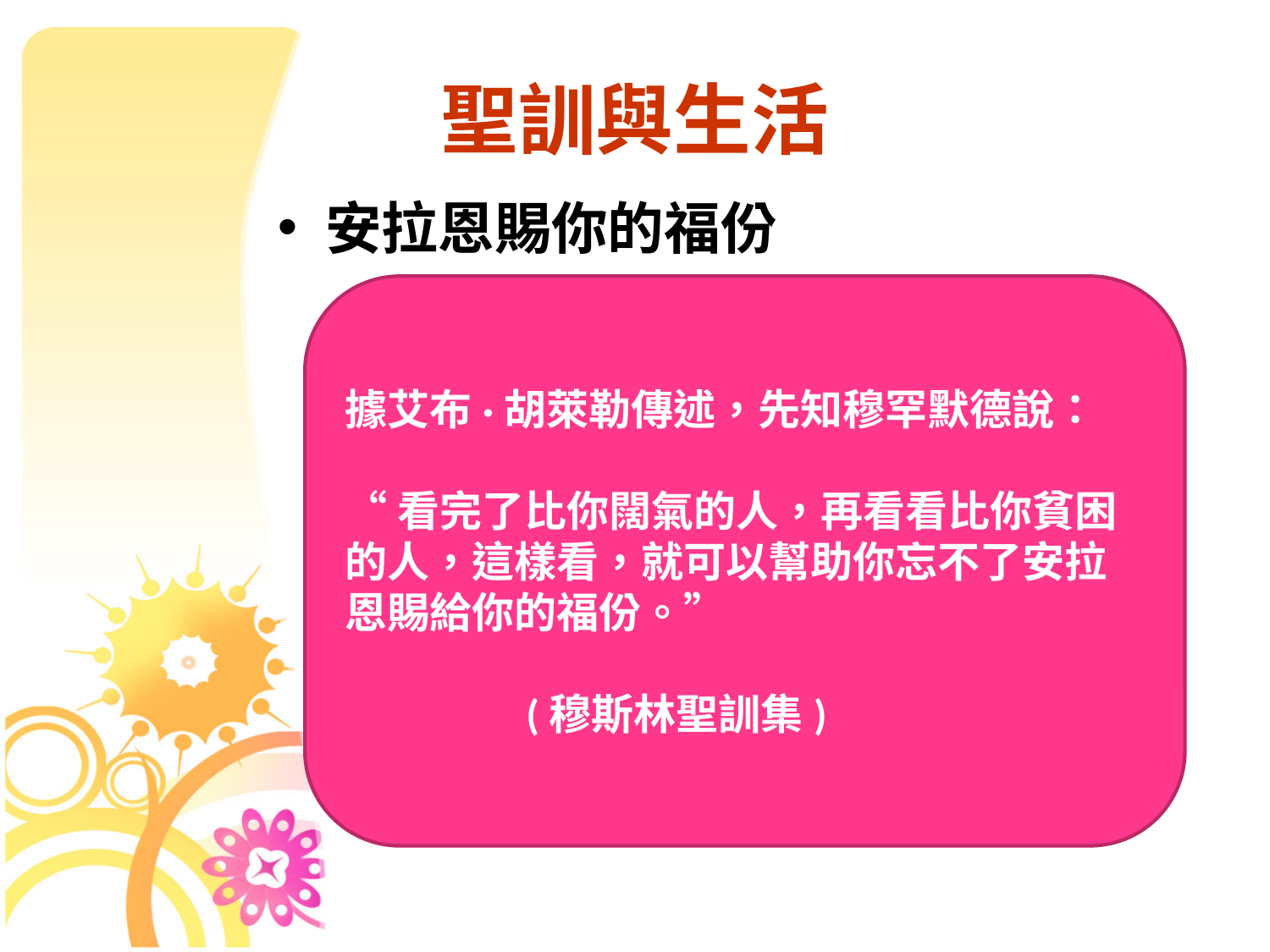

# 聖訓與生活
安拉恩賜你的福份
據艾布·胡萊勒傳述，先知穆罕默德說：

“看完了比你闊氣的人，再看看比你貧困的人，這樣看，就可以幫助你忘不了安拉恩賜給你的福份。”
                                                                                                       (穆斯林聖訓集)